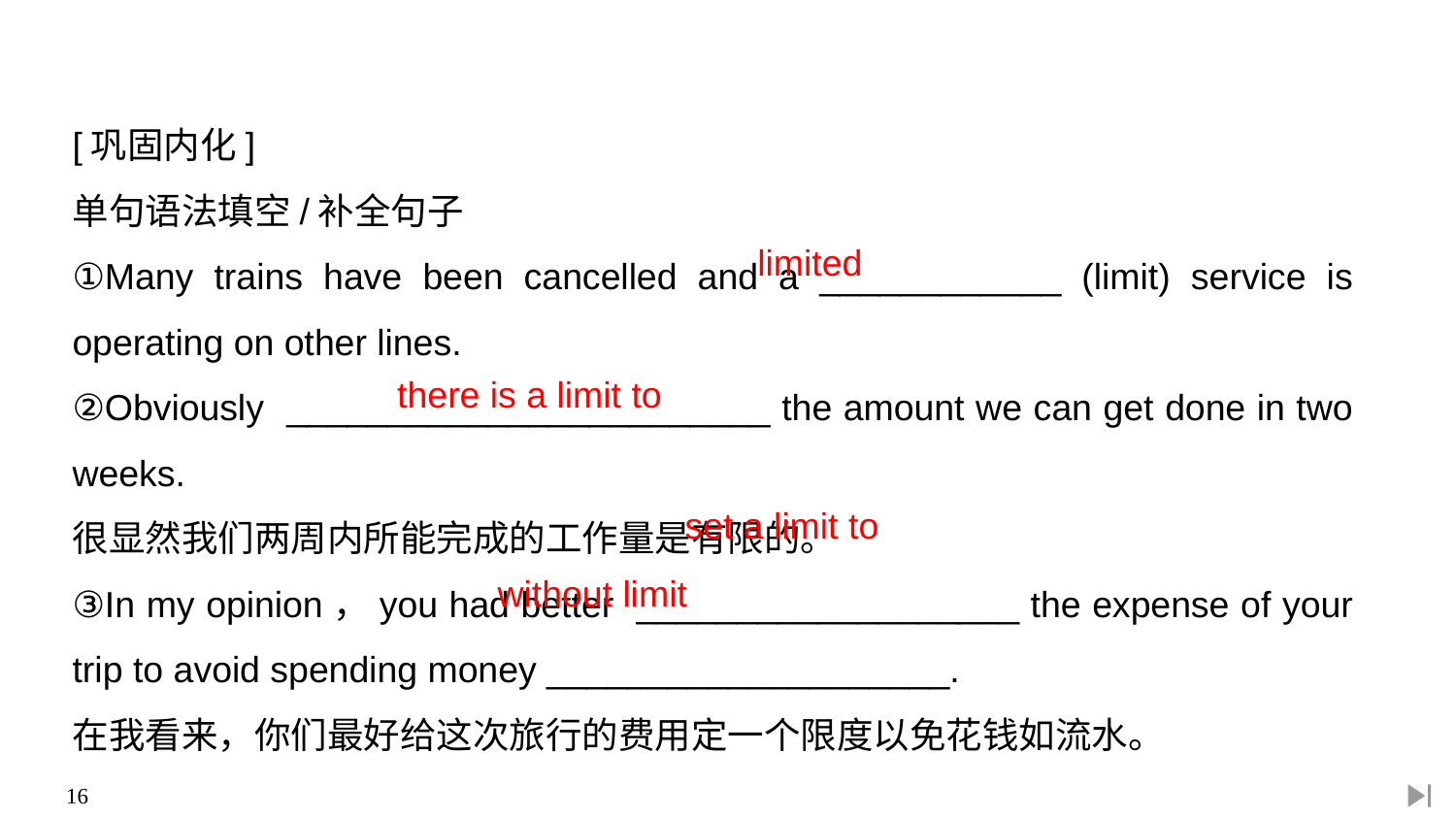

[巩固内化]
单句语法填空/补全句子
①Many trains have been cancelled and a ____________ (limit) service is operating on other lines.
②Obviously  ________________________ the amount we can get done in two weeks.
很显然我们两周内所能完成的工作量是有限的。
③In my opinion，you had better  ___________________ the expense of your trip to avoid spending money ____________________.
在我看来，你们最好给这次旅行的费用定一个限度以免花钱如流水。
limited
there is a limit to
set a limit to
without limit